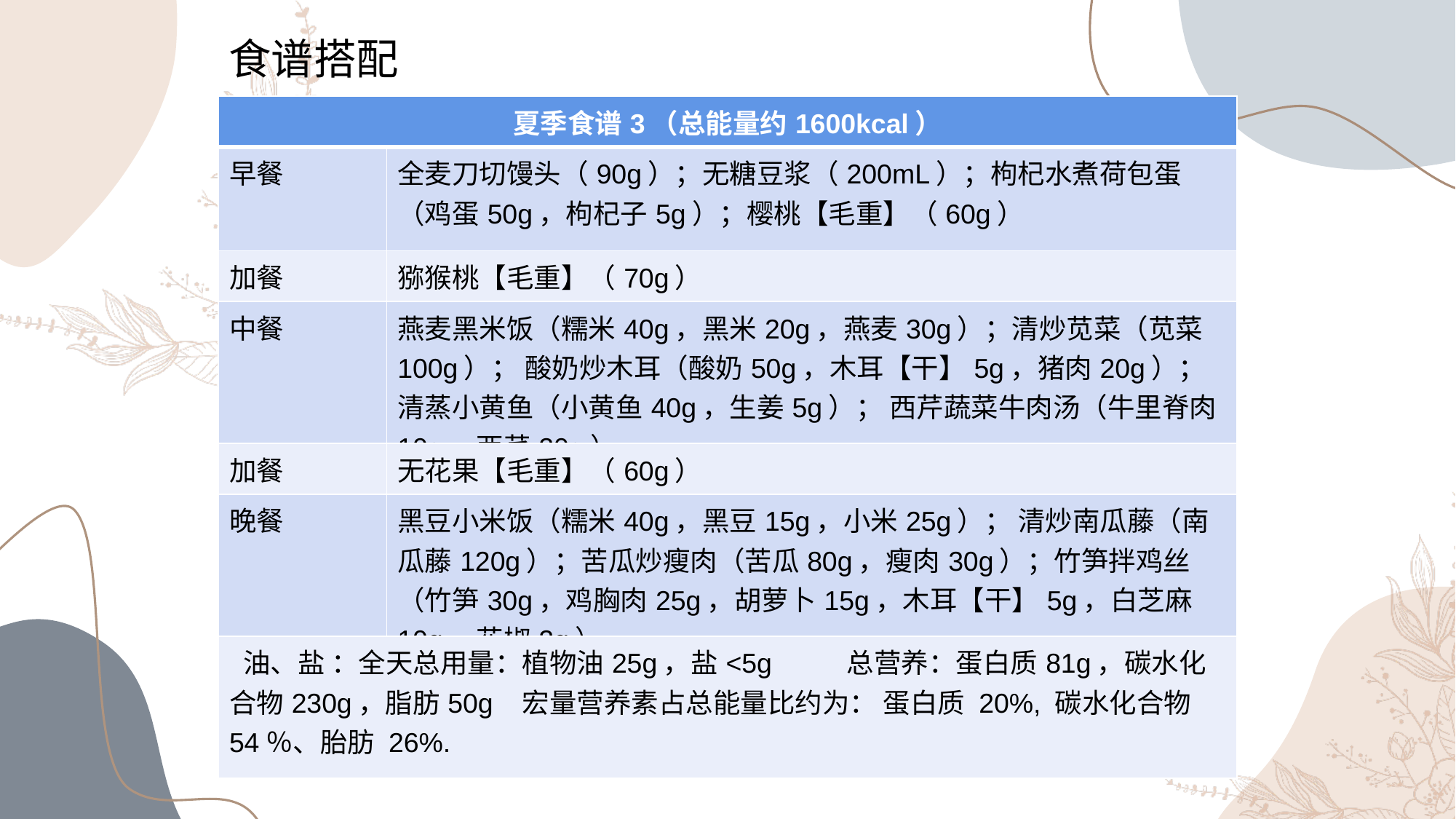

食谱搭配
| 夏季食谱3（总能量约1600kcal） |  |
| --- | --- |
| 早餐 | 全麦刀切馒头（90g）；无糖豆浆（200mL）；枸杞水煮荷包蛋（鸡蛋50g，枸杞子5g）；樱桃【毛重】（60g） |
| 加餐 | 猕猴桃【毛重】（70g） |
| 中餐 | 燕麦黑米饭（糯米40g，黑米20g，燕麦30g）；清炒苋菜（苋菜100g）； 酸奶炒木耳（酸奶50g，木耳【干】5g，猪肉20g）； 清蒸小黄鱼（小黄鱼40g，生姜5g）； 西芹蔬菜牛肉汤（牛里脊肉10g，西芹20g） |
| 加餐 | 无花果【毛重】（60g） |
| 晚餐 | 黑豆小米饭（糯米40g，黑豆15g，小米25g）； 清炒南瓜藤（南瓜藤120g）；苦瓜炒瘦肉（苦瓜80g，瘦肉30g）；竹笋拌鸡丝（竹笋30g，鸡胸肉25g，胡萝卜15g，木耳【干】5g，白芝麻10g，花椒2g） |
| 油、盐 ：全天总用量：植物油25g，盐<5g 总营养：蛋白质81g，碳水化合物230g，脂肪50g 宏量营养素占总能量比约为： 蛋白质 20%, 碳水化合物 54％、胎肪 26%. |  |

90%